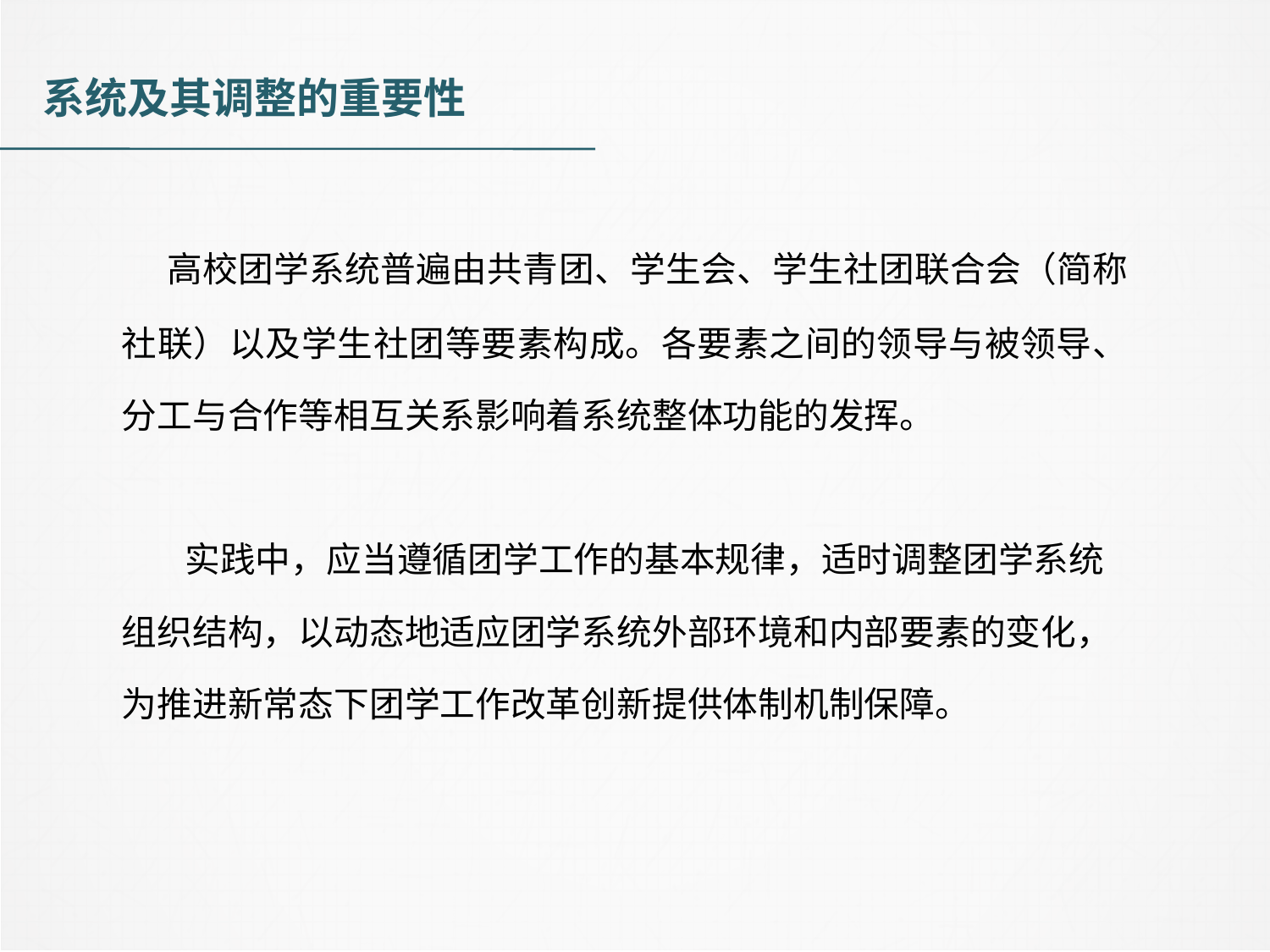

系统及其调整的重要性
   高校团学系统普遍由共青团、学生会、学生社团联合会（简称社联）以及学生社团等要素构成。各要素之间的领导与被领导、分工与合作等相互关系影响着系统整体功能的发挥。

       实践中，应当遵循团学工作的基本规律，适时调整团学系统
组织结构，以动态地适应团学系统外部环境和内部要素的变化，
为推进新常态下团学工作改革创新提供体制机制保障。